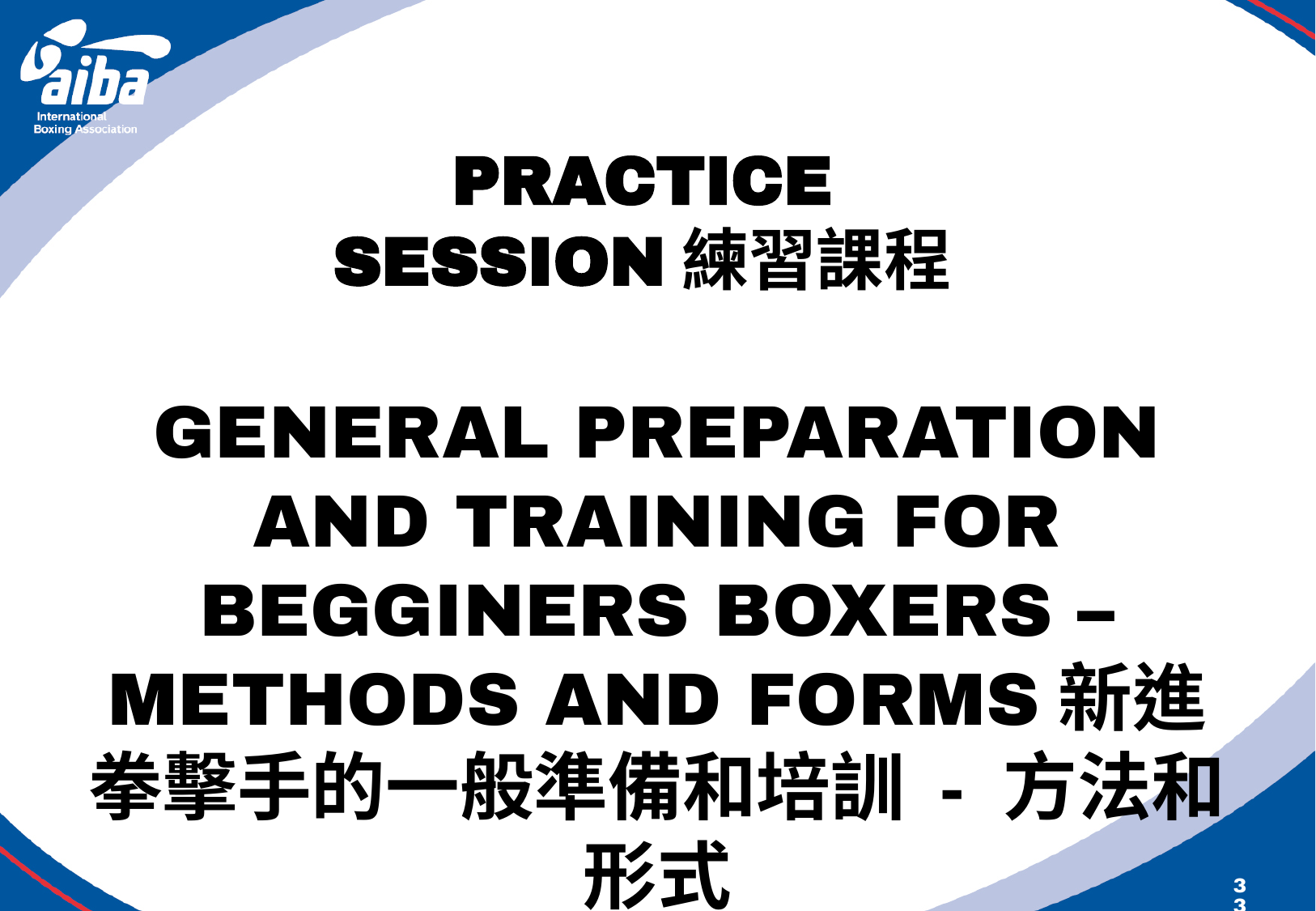

PRACTICE SESSION練習課程
GENERAL PREPARATION AND TRAINING FOR BEGGINERS BOXERS – METHODS AND FORMS新進拳擊手的一般準備和培訓 - 方法和形式
333